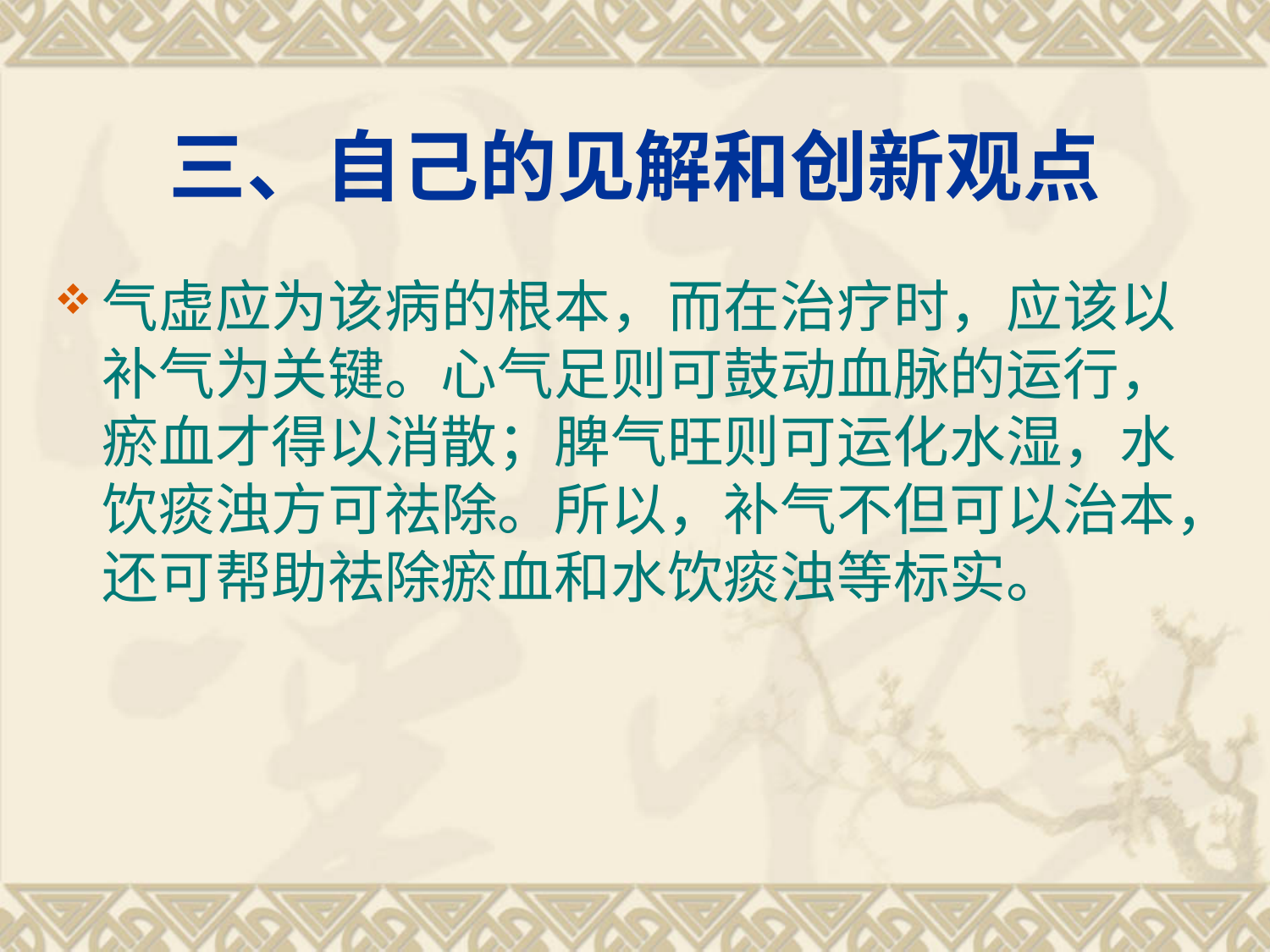

# 三、自己的见解和创新观点
气虚应为该病的根本，而在治疗时，应该以补气为关键。心气足则可鼓动血脉的运行，瘀血才得以消散；脾气旺则可运化水湿，水饮痰浊方可祛除。所以，补气不但可以治本，还可帮助祛除瘀血和水饮痰浊等标实。